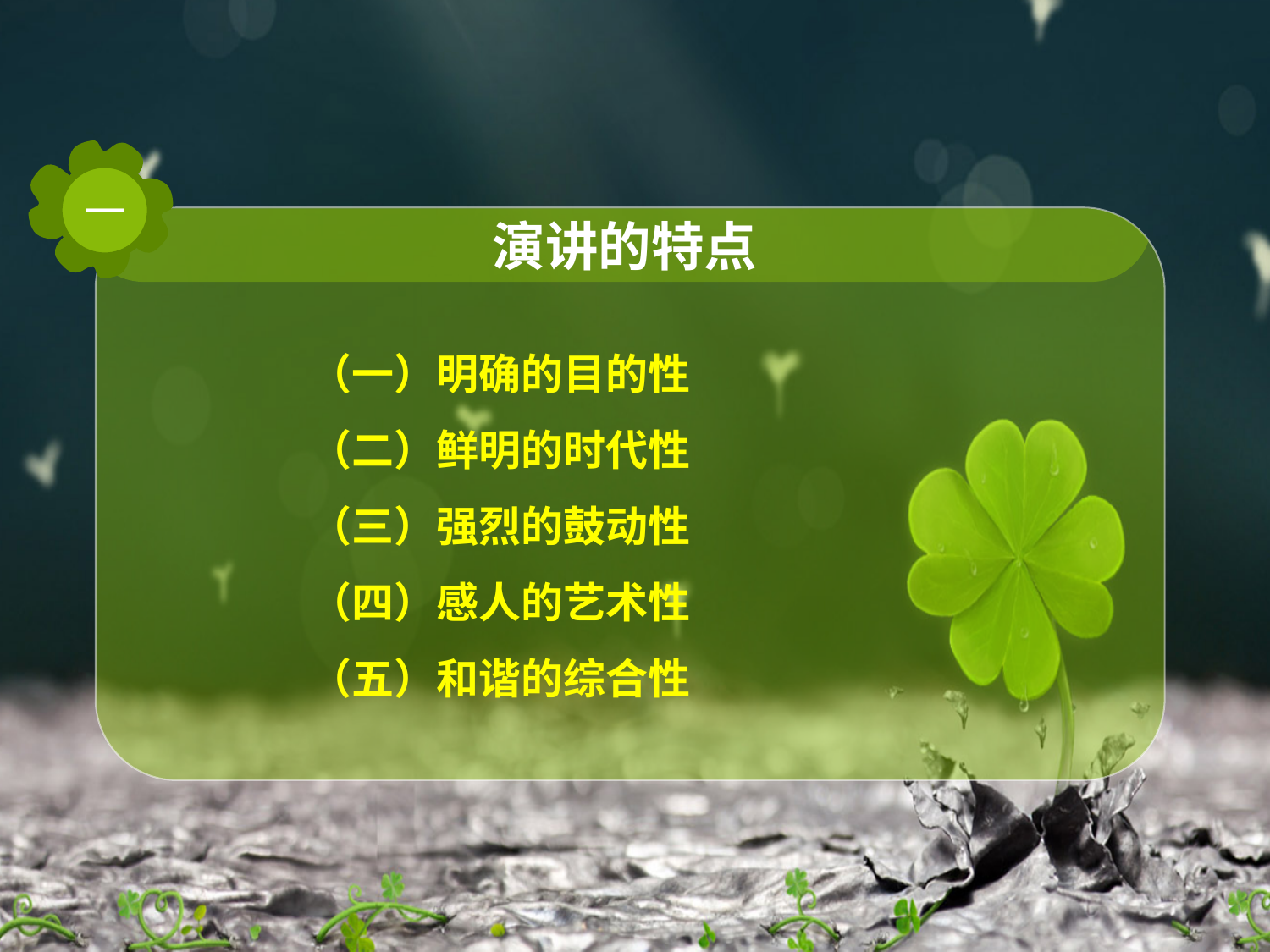

一

演讲的特点
（一）明确的目的性
（二）鲜明的时代性
（三）强烈的鼓动性
（四）感人的艺术性
（五）和谐的综合性